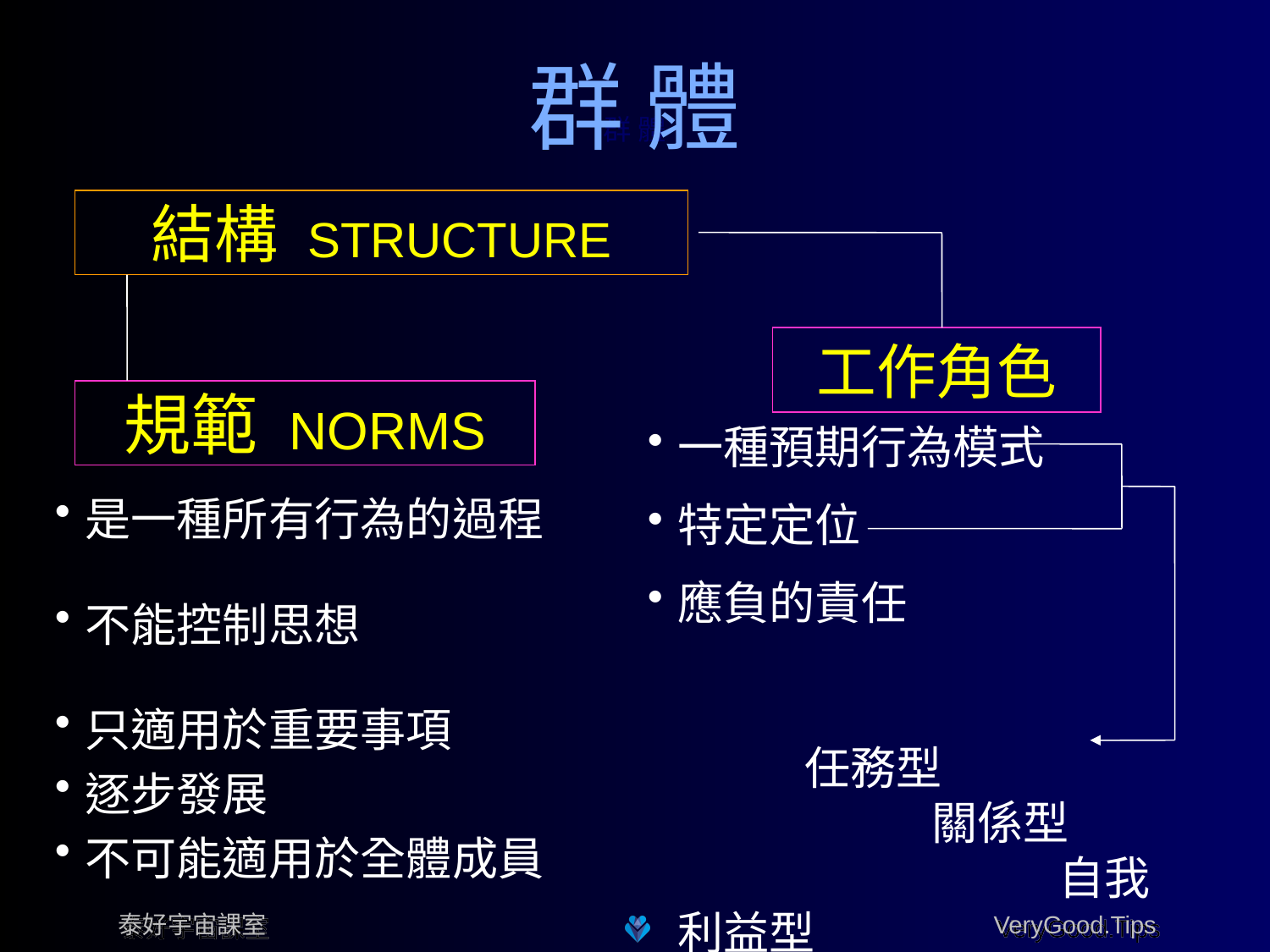

群 體
群 體
結構 STRUCTURE

工作角色
規範 NORMS
一種預期行為模式
特定定位
應負的責任									任務型 			關係型 			自我利益型

是一種所有行為的過程
不能控制思想
只適用於重要事項
逐步發展
不可能適用於全體成員